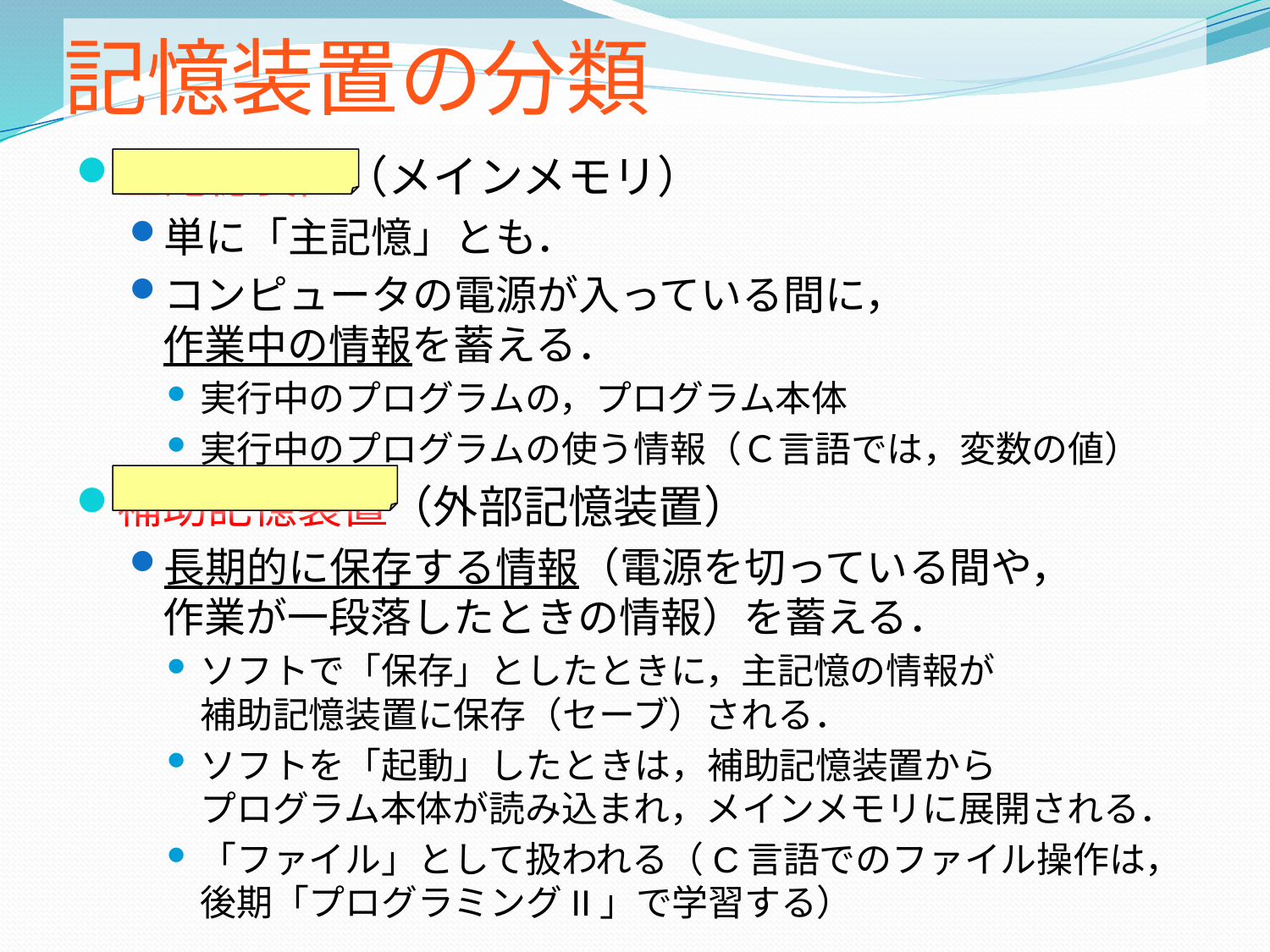

# 記憶装置の分類
主記憶装置（メインメモリ）
単に「主記憶」とも．
コンピュータの電源が入っている間に，
作業中の情報を蓄える．
実行中のプログラムの，プログラム本体
実行中のプログラムの使う情報（Ｃ言語では，変数の値）
補助記憶装置（外部記憶装置）
長期的に保存する情報（電源を切っている間や，
作業が一段落したときの情報）を蓄える．
ソフトで「保存」としたときに，主記憶の情報が
補助記憶装置に保存（セーブ）される．
ソフトを「起動」したときは，補助記憶装置から
プログラム本体が読み込まれ，メインメモリに展開される．
「ファイル」として扱われる（C言語でのファイル操作は，後期「プログラミングII」で学習する）